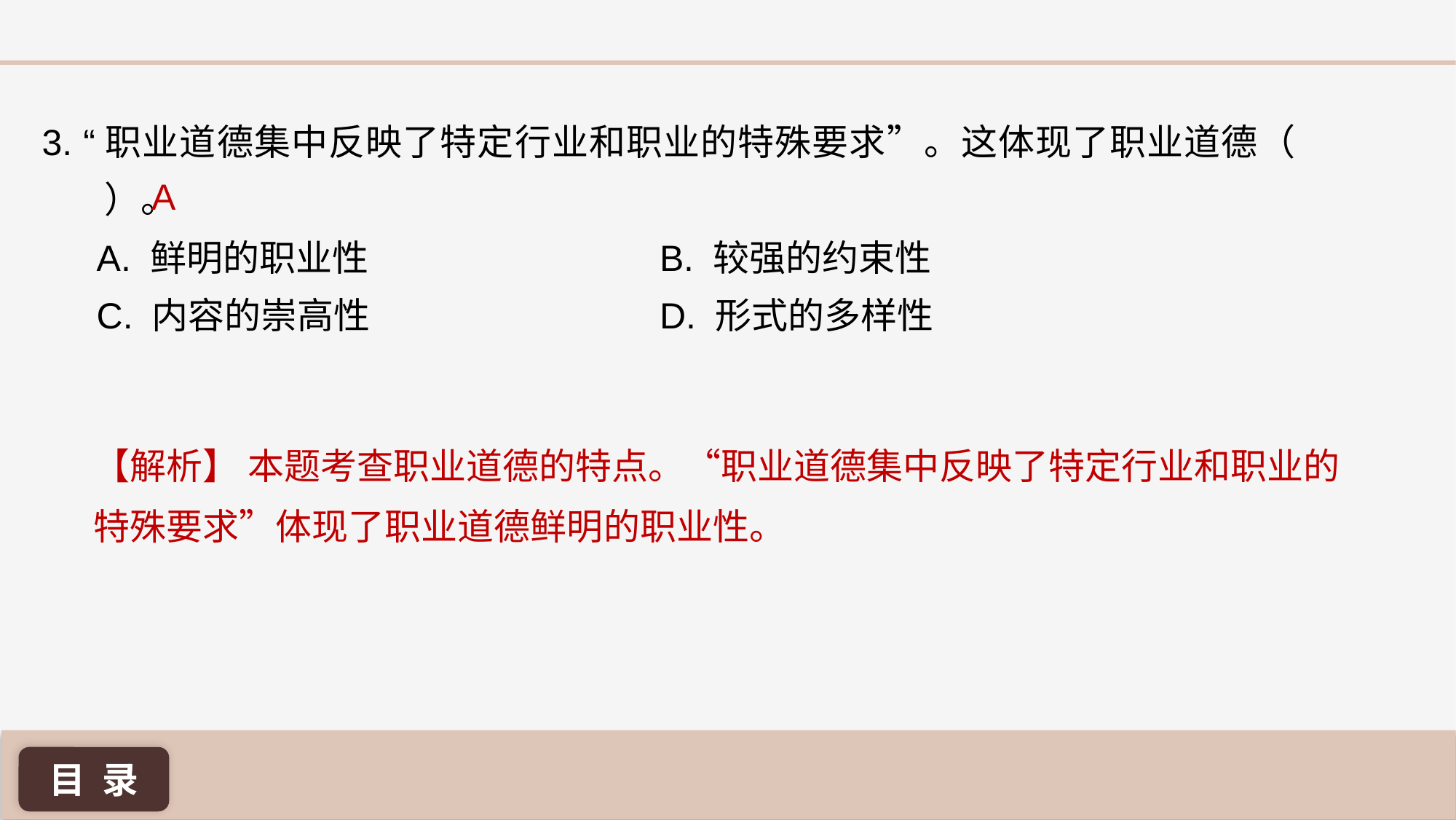

3. “职业道德集中反映了特定行业和职业的特殊要求”。这体现了职业道德（       ）。
A. 鲜明的职业性			 B. 较强的约束性
C. 内容的崇高性 			 D. 形式的多样性
A
【解析】 本题考查职业道德的特点。“职业道德集中反映了特定行业和职业的特殊要求”体现了职业道德鲜明的职业性。